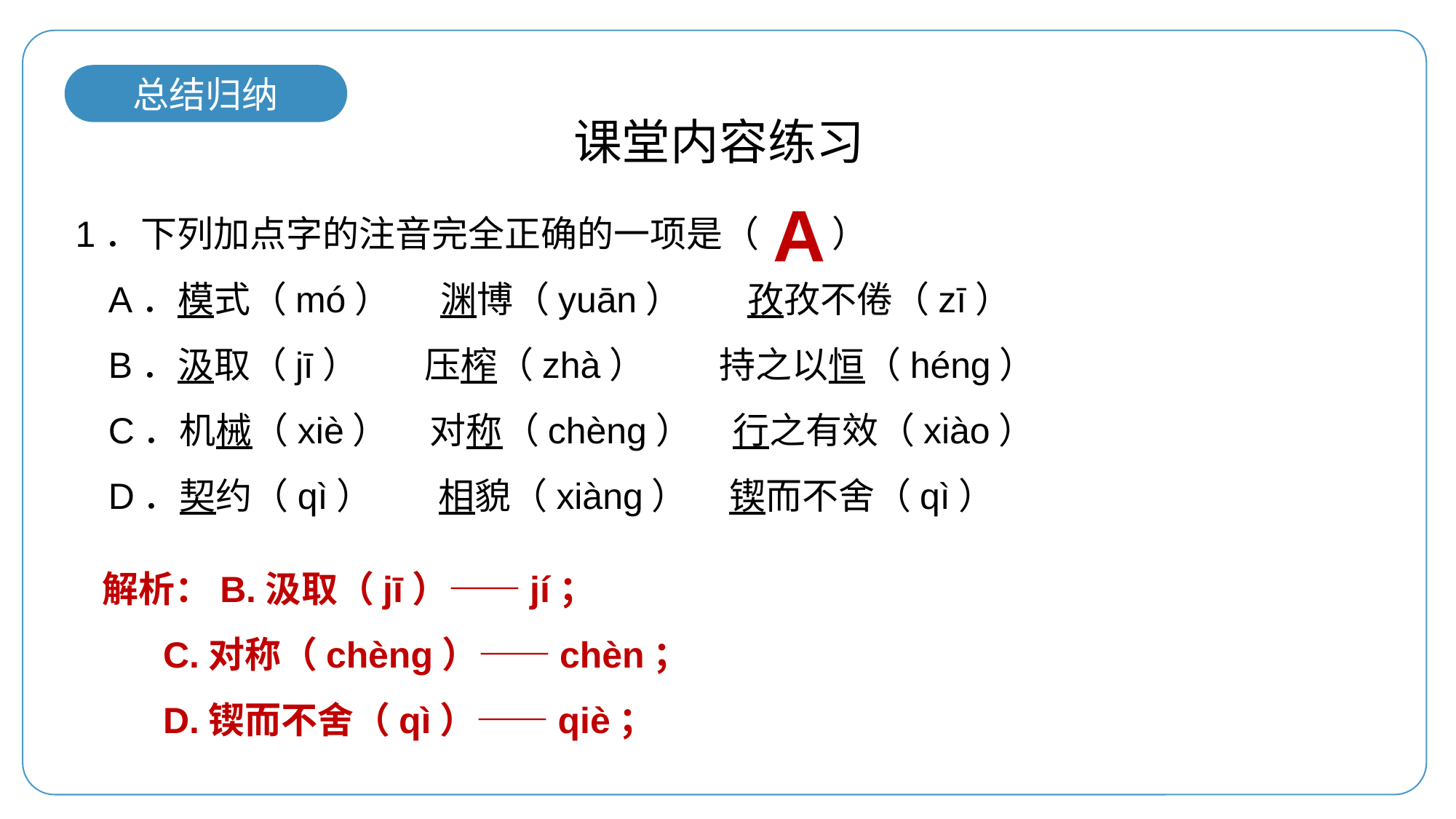

总结归纳
课堂内容练习

1．下列加点字的注音完全正确的一项是（　　）
 A．模式（mó）      渊博（yuān）        孜孜不倦（zī）
 B．汲取（jī）        压榨（zhà）         持之以恒（héng）
 C．机械（xiè）     对称（chèng）     行之有效（xiào）
 D．契约（qì）        相貌（xiàng）     锲而不舍（qì）
A
解析：B.汲取（jī）——jí；
      C.对称（chèng）——chèn；
      D.锲而不舍（qì）——qiè；